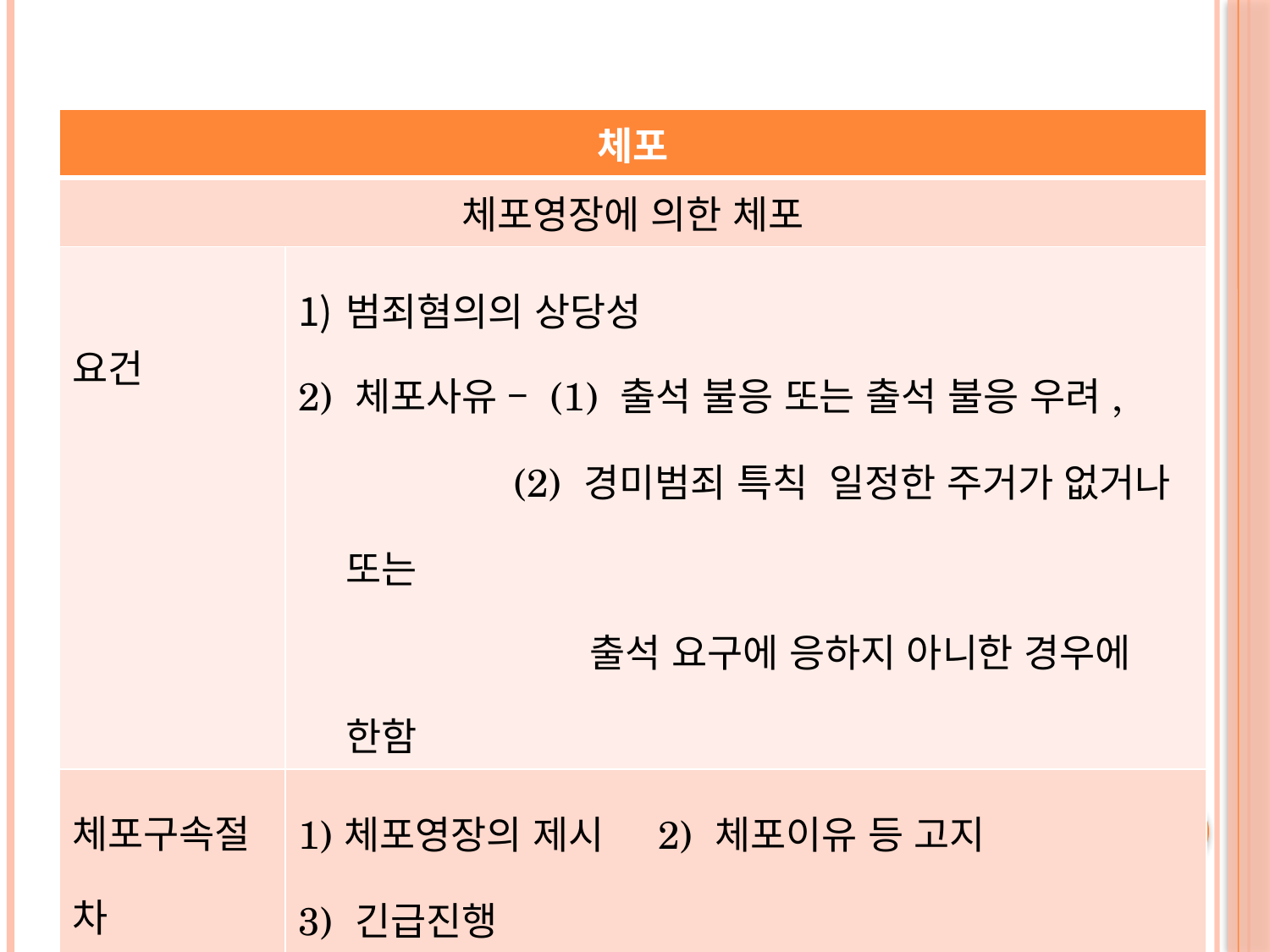

#
| 체포 |  |
| --- | --- |
| 체포영장에 의한 체포 |  |
| 요건 | 범죄혐의의 상당성 2) 체포사유 – (1) 출석 불응 또는 출석 불응 우려, (2) 경미범죄 특칙 일정한 주거가 없거나 또는 출석 요구에 응하지 아니한 경우에 한함 |
| 체포구속절차 | 1)체포영장의 제시 2) 체포이유 등 고지 3) 긴급진행 |
| 체포구속 후 절차 | 체포의 통지 2) 48시간 내 구속 영장 청구 3) 피의자 석방(검사지휘필요) |
| 기간 | 48시간 |